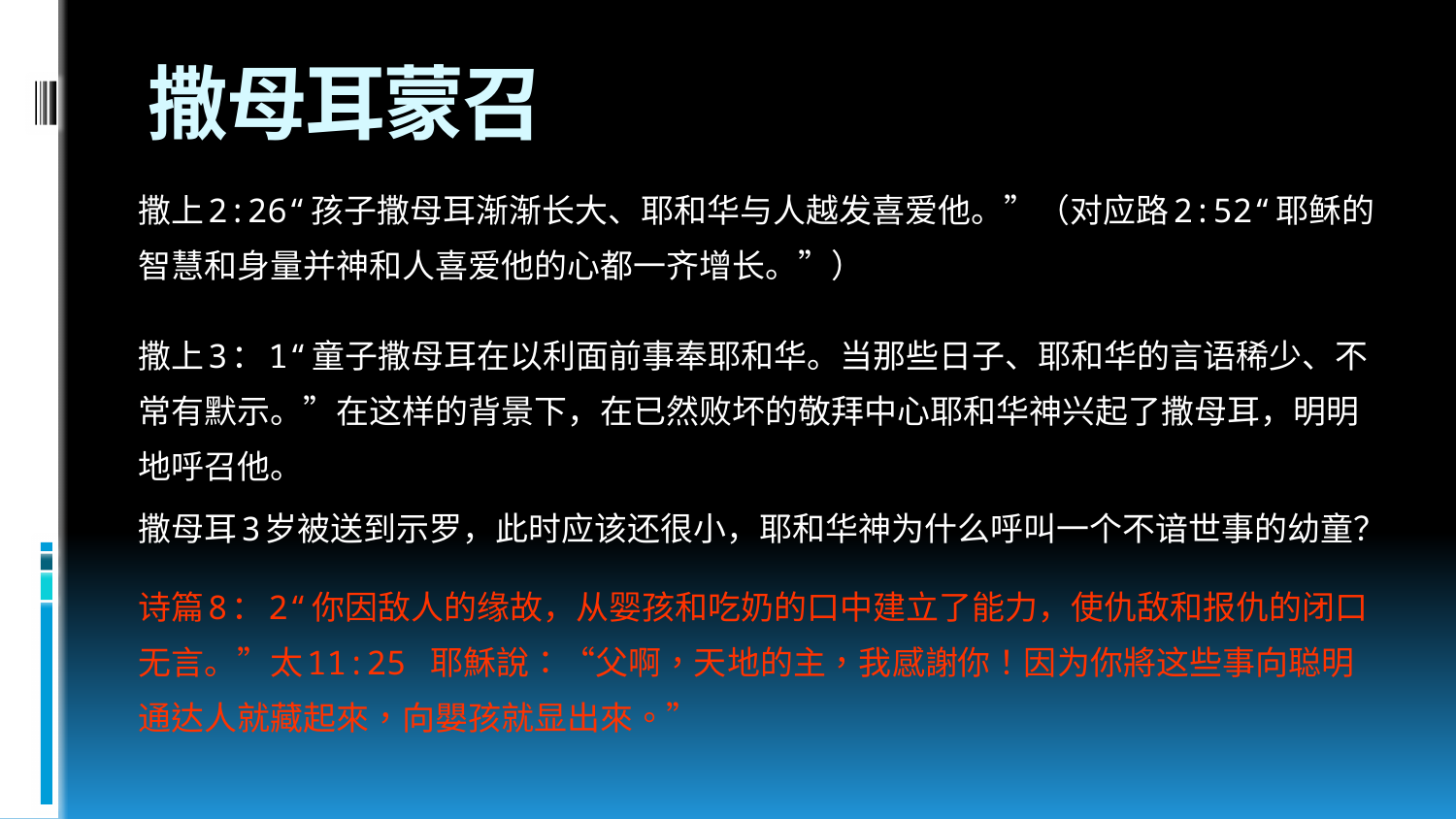

# 撒母耳蒙召
撒上2:26“孩子撒母耳渐渐长大、耶和华与人越发喜爱他。”（对应路2:52“耶稣的智慧和身量并神和人喜爱他的心都一齐增长。”）

撒上3：1“童子撒母耳在以利面前事奉耶和华。当那些日子、耶和华的言语稀少、不常有默示。”在这样的背景下，在已然败坏的敬拜中心耶和华神兴起了撒母耳，明明地呼召他。
撒母耳3岁被送到示罗，此时应该还很小，耶和华神为什么呼叫一个不谙世事的幼童？

诗篇8：2“你因敌人的缘故，从婴孩和吃奶的口中建立了能力，使仇敌和报仇的闭口无言。”太11:25 耶穌說：“父啊，天地的主，我感謝你！因为你將这些事向聪明通达人就藏起來，向嬰孩就显出來。”